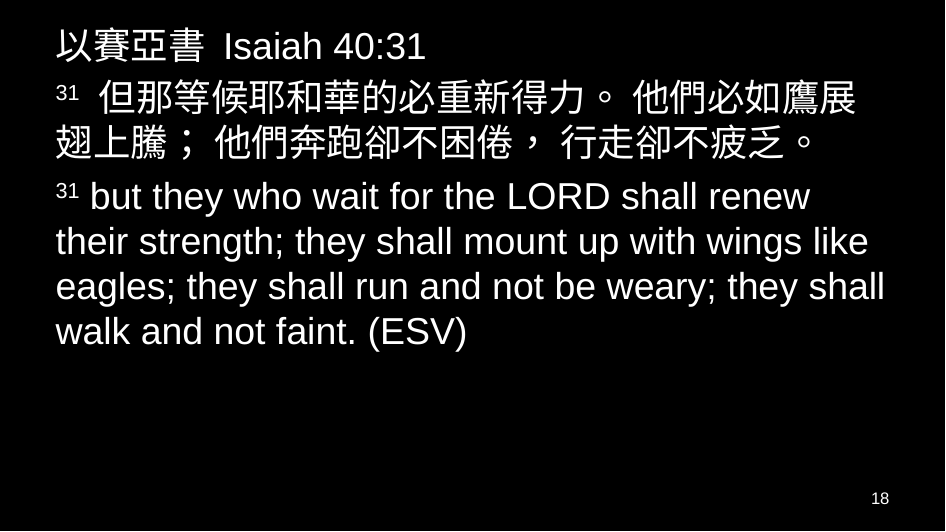

以賽亞書 Isaiah 40:31
31 但那等候耶和華的必重新得力。 他們必如鷹展翅上騰； 他們奔跑卻不困倦， 行走卻不疲乏。
31 but they who wait for the Lord shall renew their strength; they shall mount up with wings like eagles; they shall run and not be weary; they shall walk and not faint. (ESV)

18